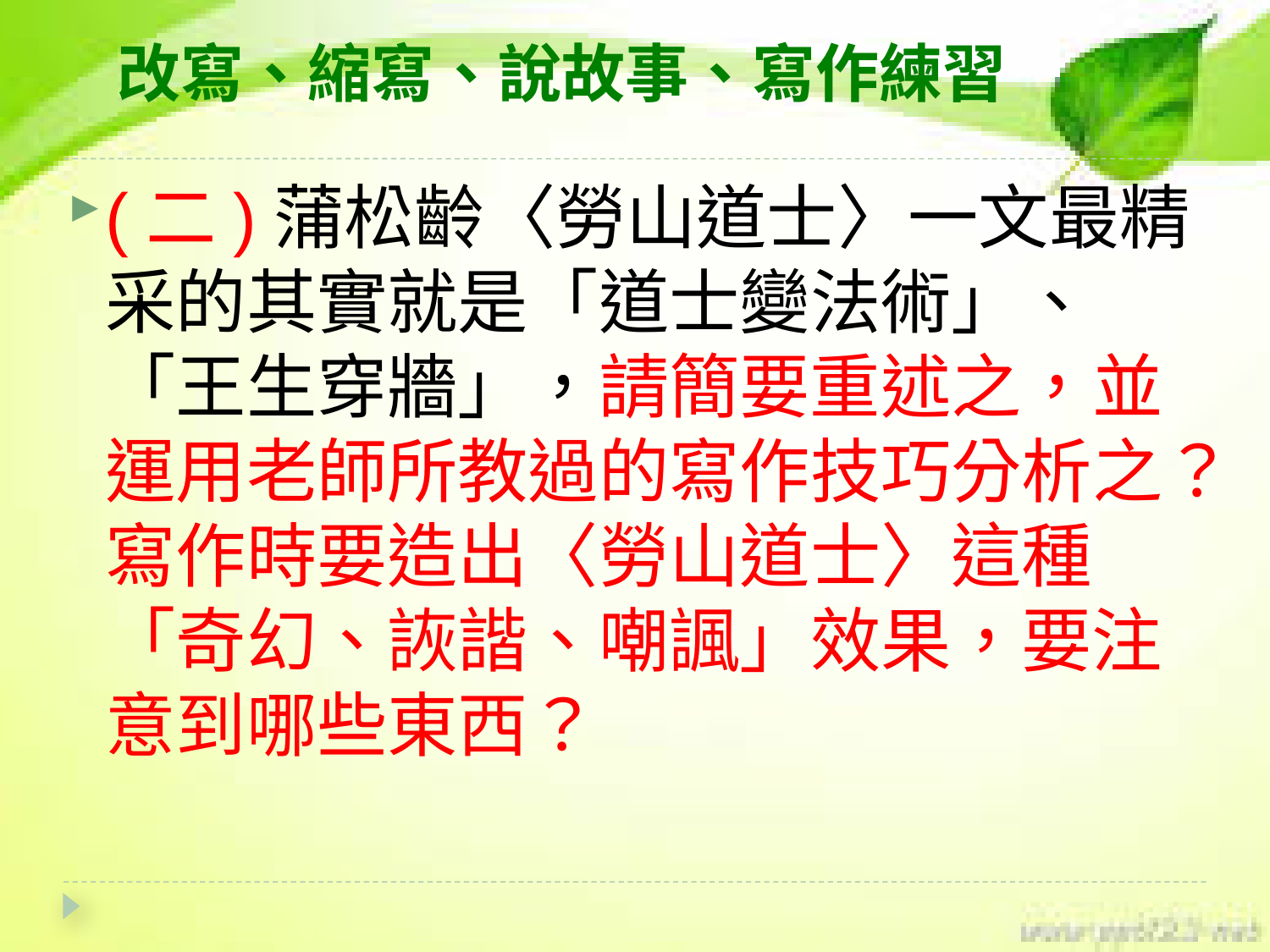

改寫、縮寫、說故事、寫作練習

(二)蒲松齡〈勞山道士〉一文最精采的其實就是「道士變法術」、「王生穿牆」，請簡要重述之，並運用老師所教過的寫作技巧分析之？寫作時要造出〈勞山道士〉這種「奇幻、詼諧、嘲諷」效果，要注意到哪些東西？

(三)請說明以下句義：
   道士問何術之求，王曰：「每見師行處，牆壁所不能隔，但得此法，足矣。

    ──為什麼王生要學穿牆術？(這和「故家子」有何關聯？)要是你也可以求一術，你要求哪一術？(輝誠案：俺小時候入睡前總幻想自己有穿牆術，穿入銀行金庫揹走大袋錢鈔，然後周濟窮人。(還有隱身術，可以進銀行拿錢，大家都看不到)──大家想想，會做此等夢，一定是窮小子。)還有，這個轉折就是小說的最重要關鍵，你可以想出另一個「術」，讓故事產生不同變化，不同諷喻嗎？(如下例)

  《歐冠子•天則》：
    從前，楚國有個書呆子，家裡很窮。有一天，正看著書，忽然看見書上寫：「如果得到螳螂捕捉蟬時用來遮身的那片葉子，就可以把自己的身體隱蔽起來，誰也看不見。」於是他想：「如果我能得到那片葉子，那該多好呀！」從這天起，他整天在樹林裡轉來轉去，尋找螳螂捉蟬時藏身的葉子。終於有一天，他看到一隻螳螂隱身在一片樹葉下捕蟬了，他興奮極了，猛一下撲上去摘下那片葉子，可是，他太激動了，一不小心那葉子掉在地上，與滿地的落葉混在一起。(輝誠案：加入這個情節實在妙極了！不然就太單薄了！)他呆了一會，拿來一只簸箕，把地上的落葉全都收拾起來，帶回家去。回到家裡他想：「怎樣從這麼多葉子中揀出可以隱身的葉子呢?他決心一片一片試驗。於是，他舉起一片樹葉，問他的妻子說：「你能看得見我嗎?」「看得見。」他妻子回答。「你能看得見嗎?」他又舉起一片樹葉說。「看得見。」妻子耐心地回答。他一次次地問，妻子一次次得回答。到後來，他妻子厭煩了，隨口答道：「看不見啦!」(輝誠案：太妙了，很符合人之常情！)書呆子一聽樂壞了。他拿了樹葉，來到街上，用樹葉擋住自己，當著店主的面，伸手取了店裡東西就走。店主驚奇極了，把他抓住，送到官府去。縣官覺得很奇怪，居然有人敢在光天化日之下偷東西，便問他究竟是怎麼回事，書呆子說了原委，縣官不由哈哈大笑，把他放回了家。

(四)請逐字解釋以下詞語：「分(    )諸徒」、「競飲先(    )」、「俛首驟入，勿逡巡。」、驀然而踣」、「今有傖父，喜疢毒而畏藥石，遂有舐癰吮痔者，進宣威逞暴之術，以迎其旨」。